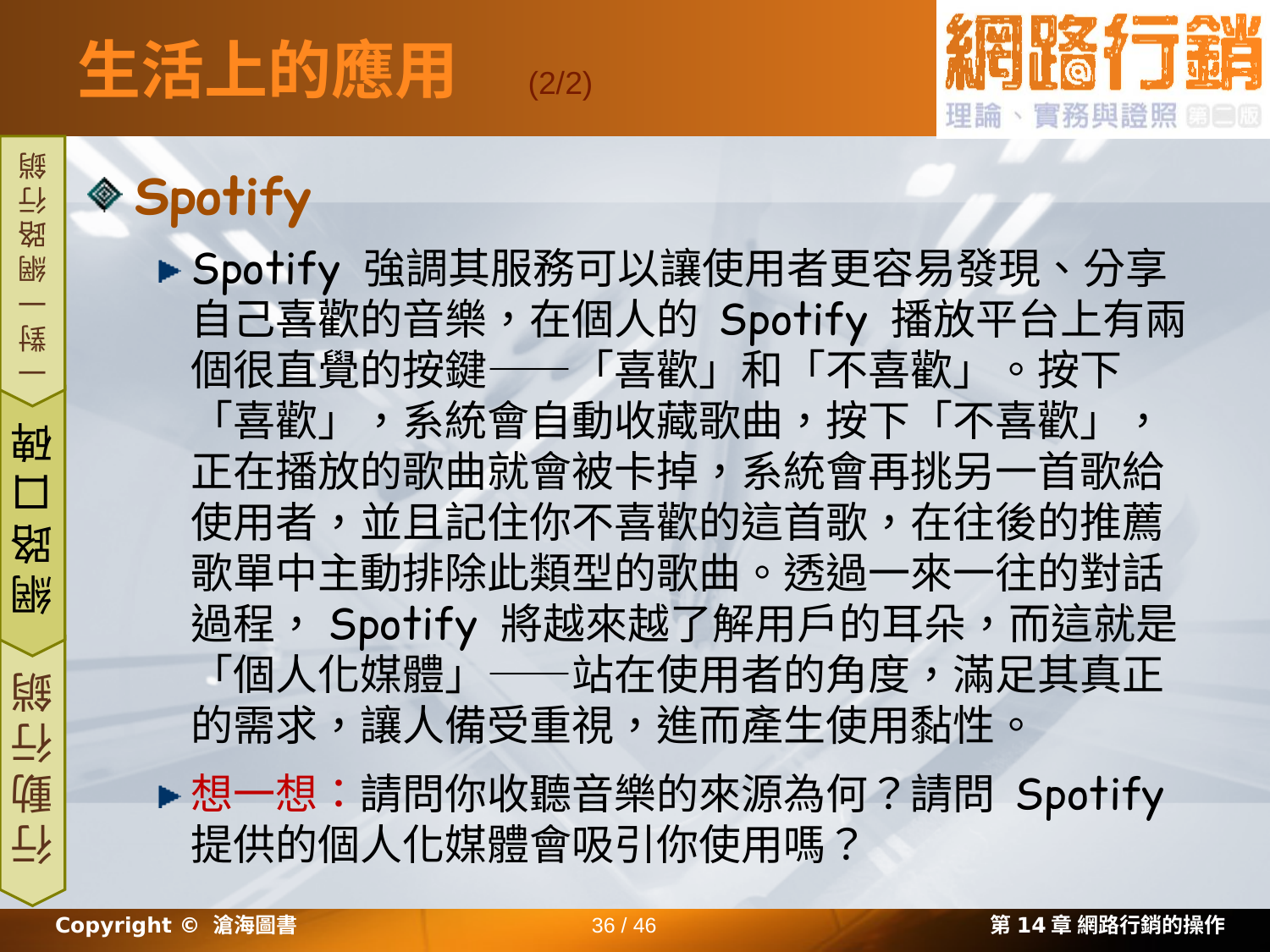

# 生活上的應用
(2/2)
Spotify
Spotify 強調其服務可以讓使用者更容易發現、分享自己喜歡的音樂，在個人的 Spotify 播放平台上有兩個很直覺的按鍵——「喜歡」和「不喜歡」。按下「喜歡」，系統會自動收藏歌曲，按下「不喜歡」，正在播放的歌曲就會被卡掉，系統會再挑另一首歌給使用者，並且記住你不喜歡的這首歌，在往後的推薦歌單中主動排除此類型的歌曲。透過一來一往的對話過程，Spotify 將越來越了解用戶的耳朵，而這就是「個人化媒體」——站在使用者的角度，滿足其真正的需求，讓人備受重視，進而產生使用黏性。
想一想：請問你收聽音樂的來源為何？請問 Spotify 提供的個人化媒體會吸引你使用嗎？
一對一網路行銷
網路口碑
行動行銷
Copyright © 滄海圖書
36 / 46
第14章 網路行銷的操作